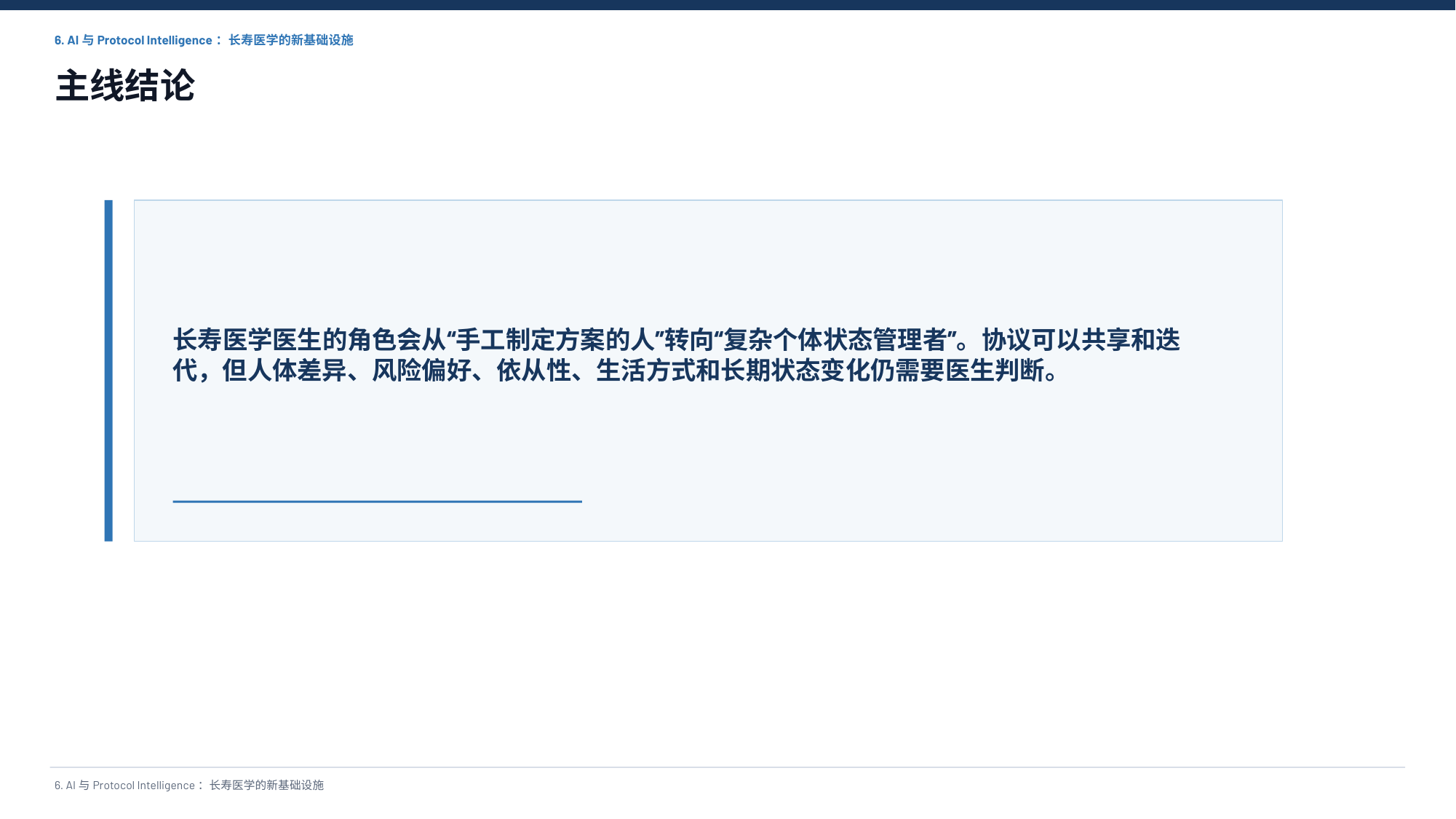

6. AI与Protocol Intelligence：长寿医学的新基础设施
主线结论

长寿医学医生的角色会从“手工制定方案的人”转向“复杂个体状态管理者”。协议可以共享和迭代，但人体差异、风险偏好、依从性、生活方式和长期状态变化仍需要医生判断。

6. AI与Protocol Intelligence：长寿医学的新基础设施